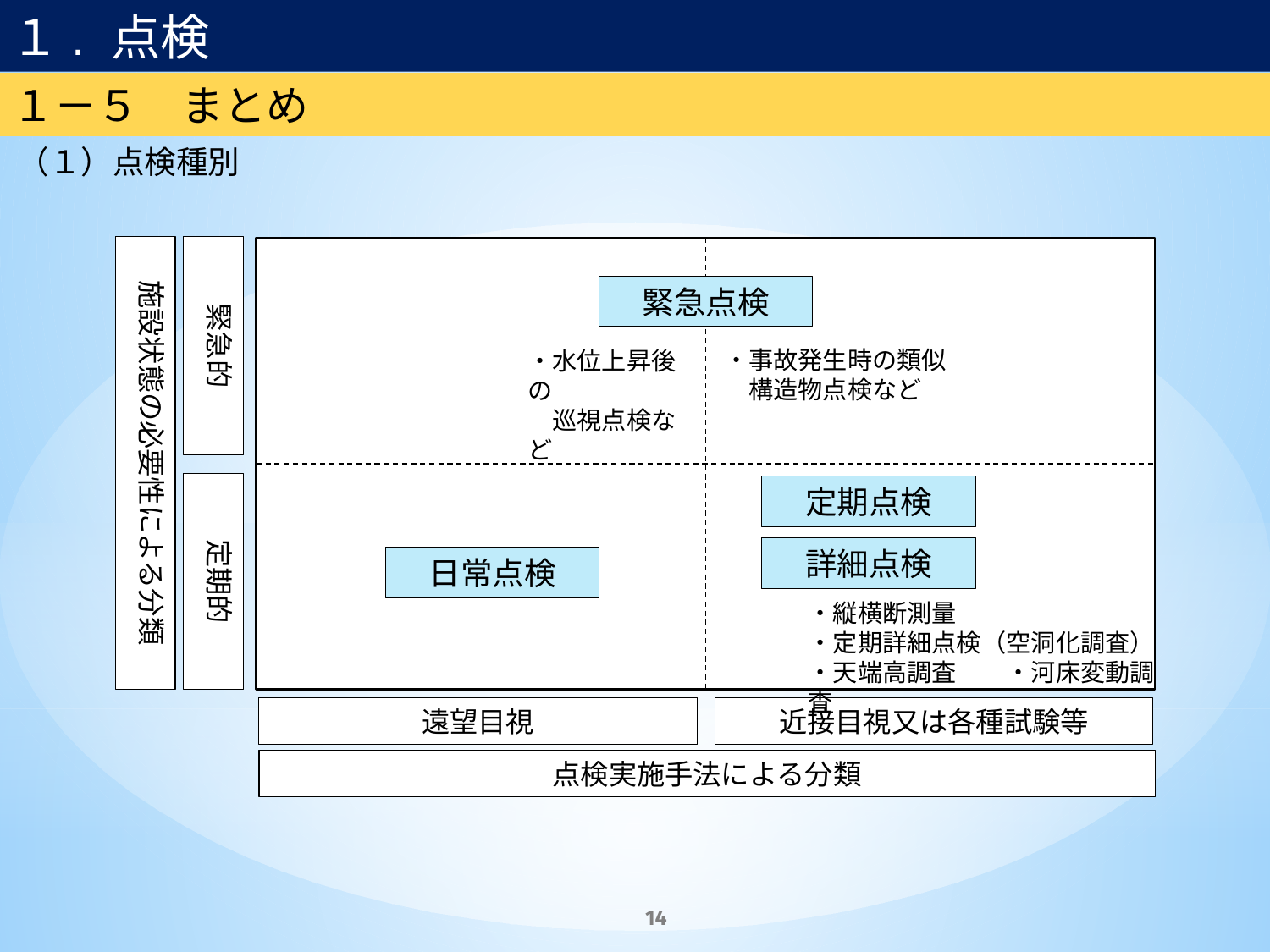

１. 点検
１－５　まとめ
（１）点検種別
緊急的
施設状態の必要性による分類

緊急点検
・事故発生時の類似
　構造物点検など
・水位上昇後の
　巡視点検など
定期的
定期点検
詳細点検
日常点検
・縦横断測量
・定期詳細点検（空洞化調査）
・天端高調査　　・河床変動調査
遠望目視
近接目視又は各種試験等
点検実施手法による分類
14